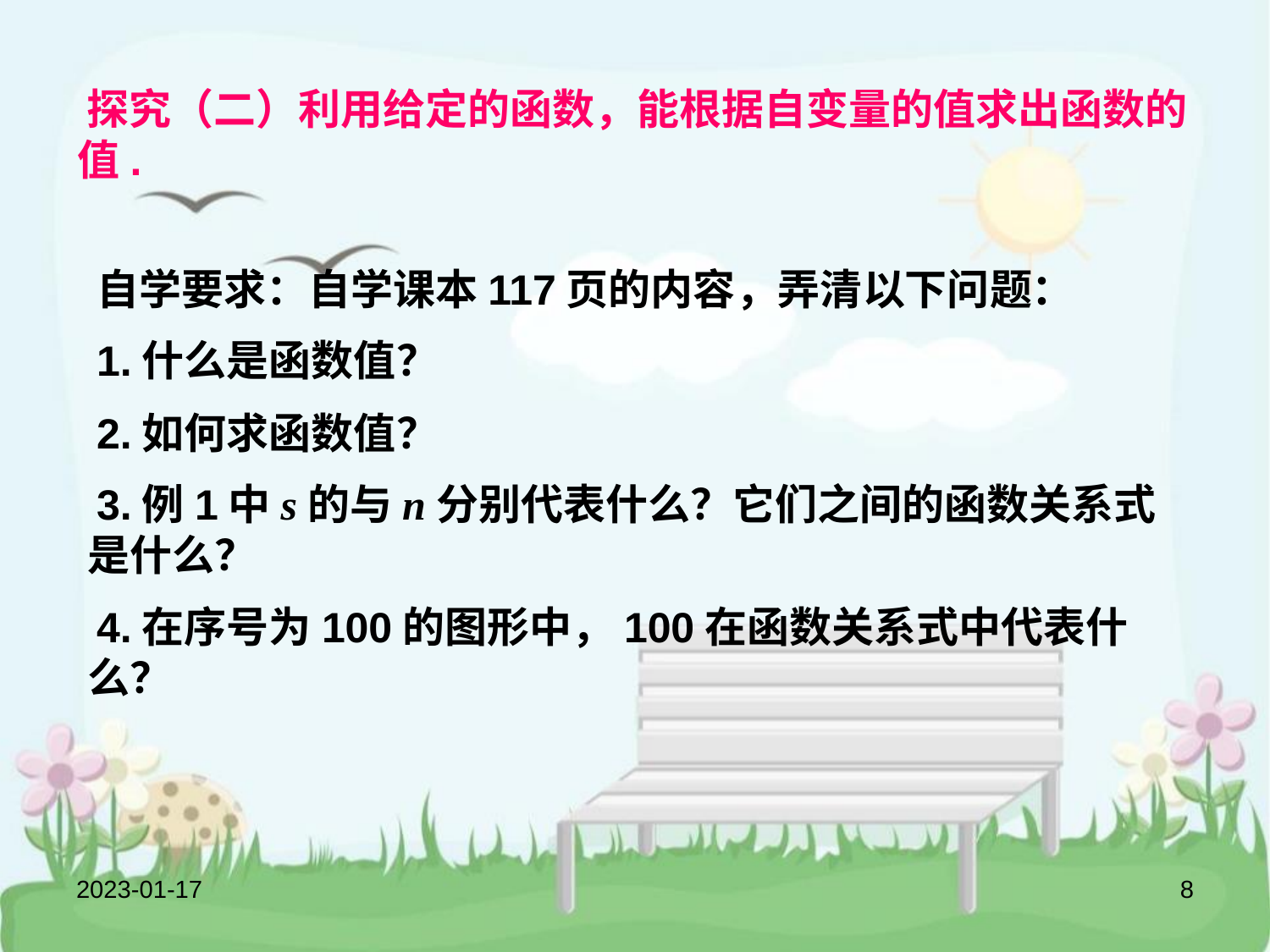

探究（二）利用给定的函数，能根据自变量的值求出函数的值.
自学要求：自学课本117页的内容，弄清以下问题：
1.什么是函数值？
2.如何求函数值？
3.例1中s的与n分别代表什么？它们之间的函数关系式是什么？
4.在序号为100的图形中，100在函数关系式中代表什么？
2023-01-17
8